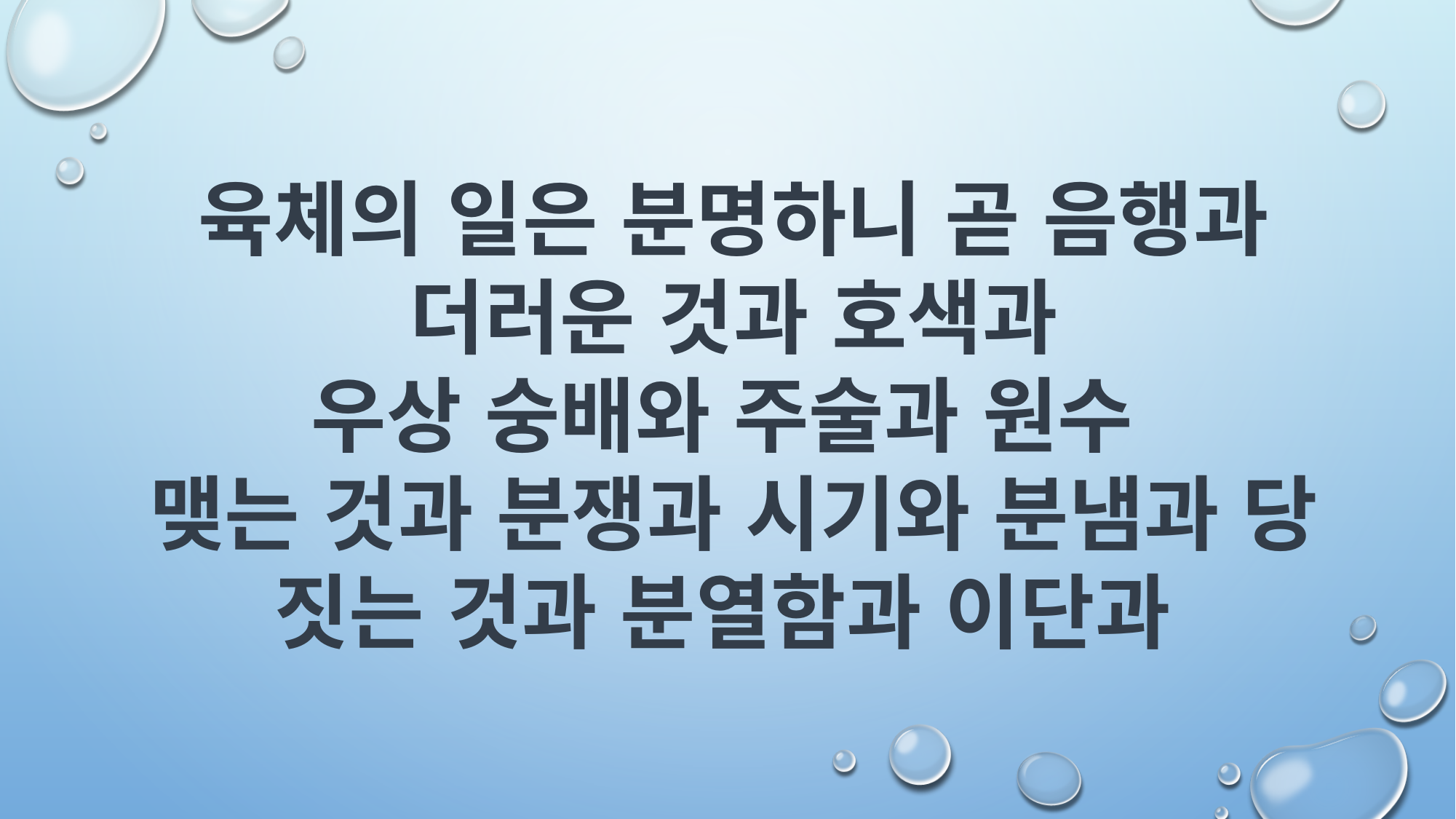

육체의 일은 분명하니 곧 음행과 더러운 것과 호색과
우상 숭배와 주술과 원수
맺는 것과 분쟁과 시기와 분냄과 당 짓는 것과 분열함과 이단과